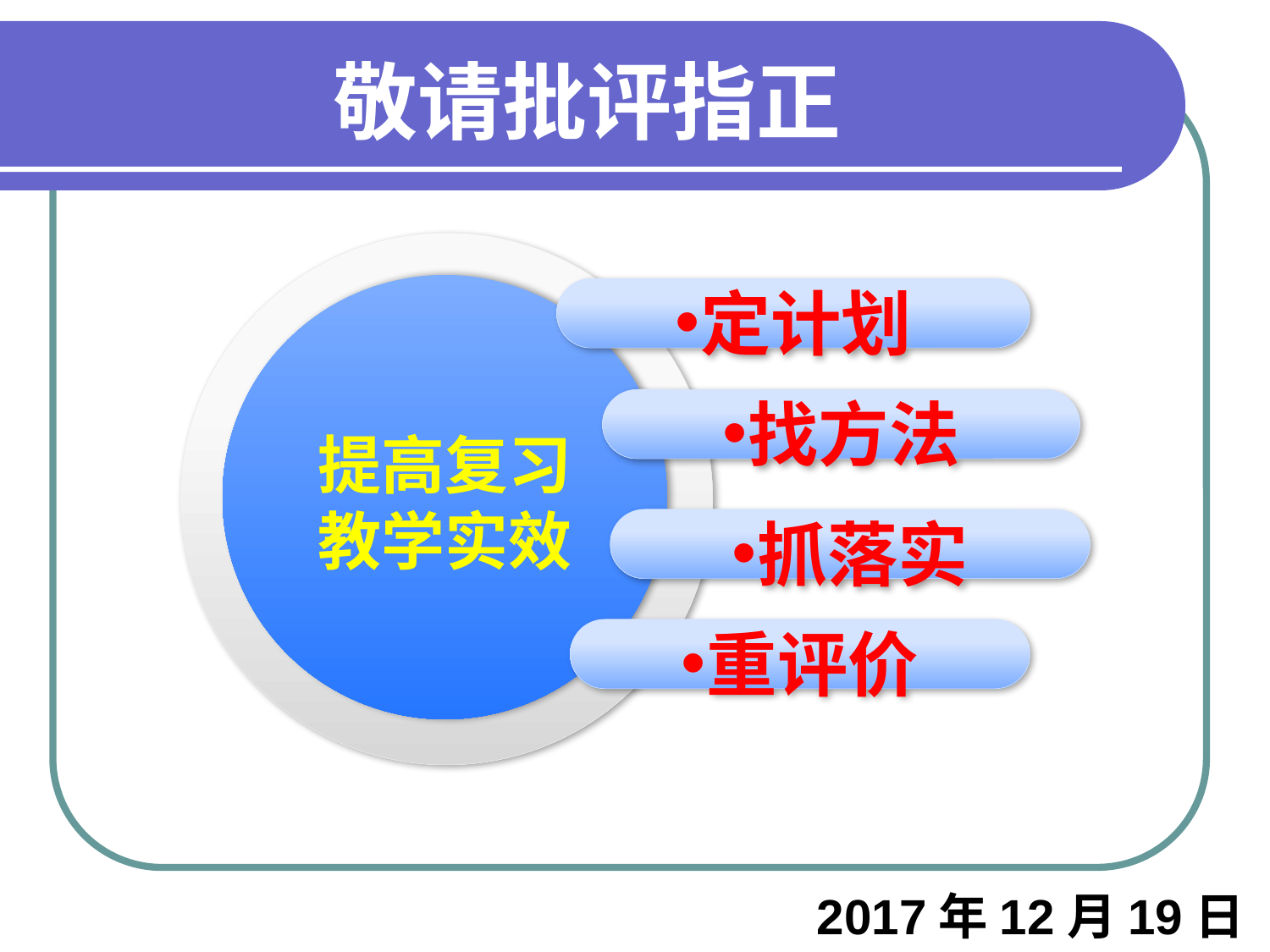

敬请批评指正

提高复习教学实效
定计划
找方法
抓落实
重评价
2017年12月19日